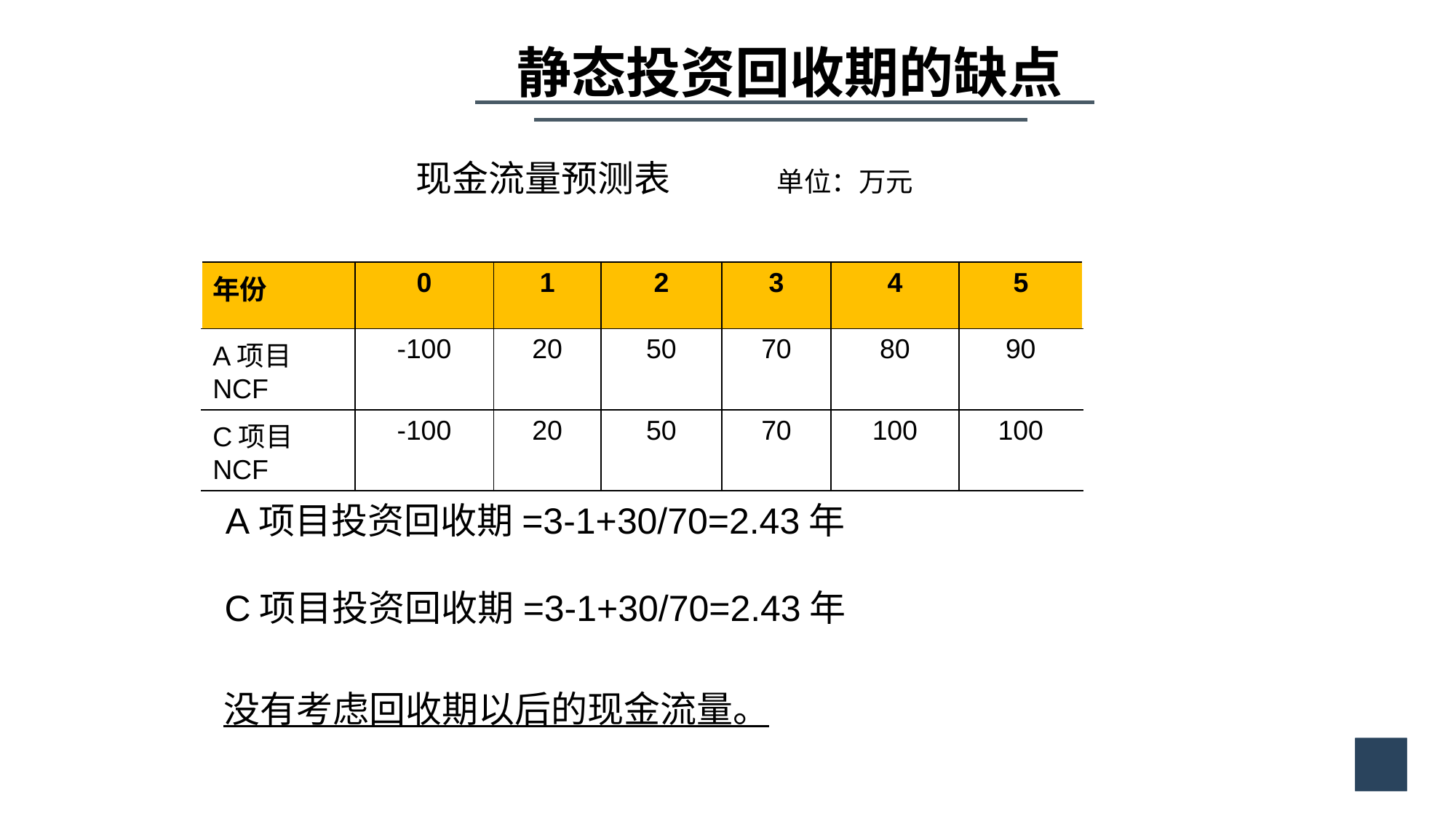

静态投资回收期的缺点
现金流量预测表             单位：万元
| 年份 | 0 | 1 | 2 | 3 | 4 | 5 |
| --- | --- | --- | --- | --- | --- | --- |
| A项目NCF | -100 | 20 | 50 | 70 | 80 | 90 |
| C项目NCF | -100 | 20 | 50 | 70 | 100 | 100 |
A项目投资回收期=3-1+30/70=2.43年
C项目投资回收期=3-1+30/70=2.43年
没有考虑回收期以后的现金流量。
70